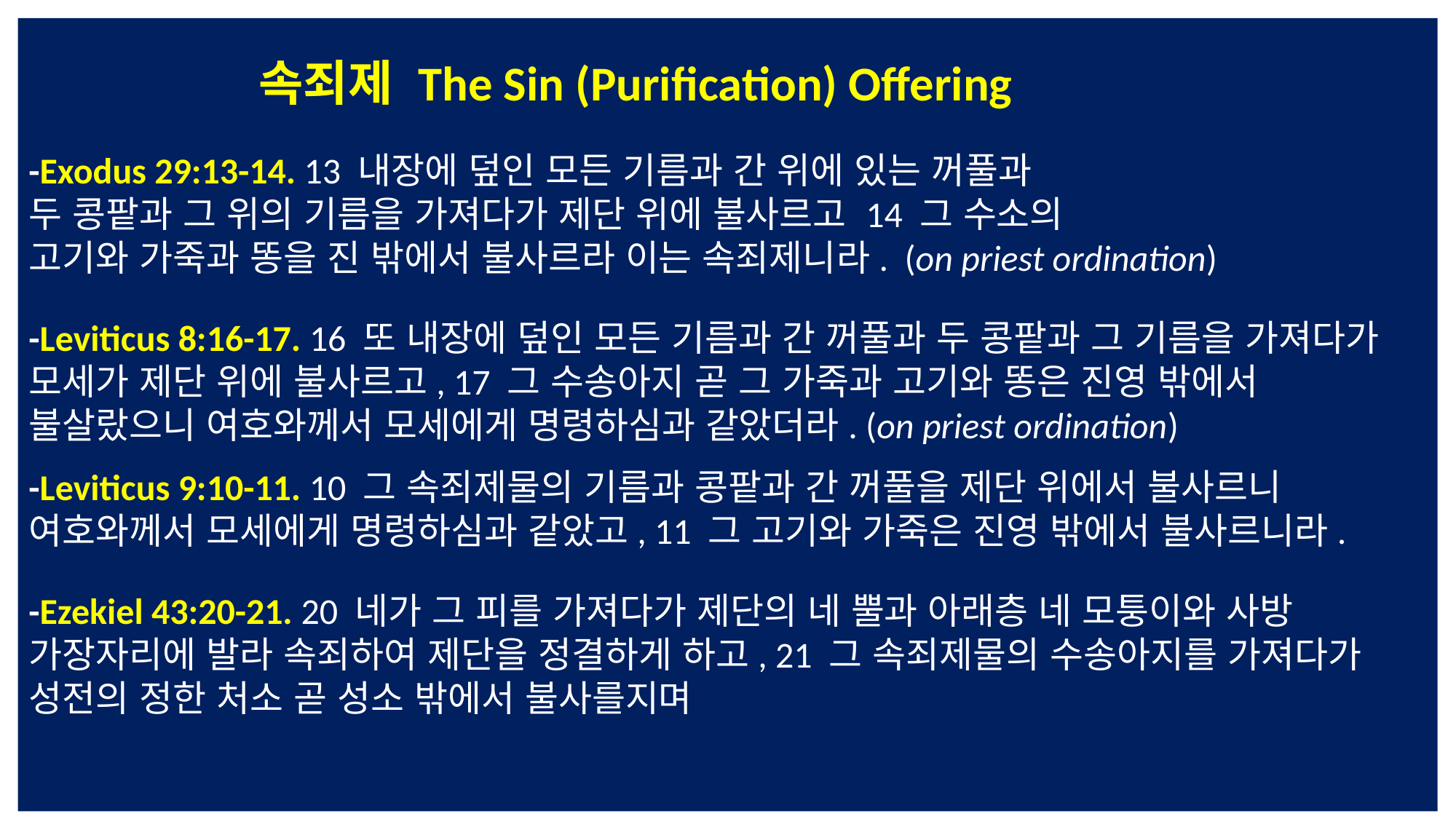

속죄제 The Sin (Purification) Offering

-Exodus 29:13-14. 13 내장에 덮인 모든 기름과 간 위에 있는 꺼풀과
두 콩팥과 그 위의 기름을 가져다가 제단 위에 불사르고 14 그 수소의
고기와 가죽과 똥을 진 밖에서 불사르라 이는 속죄제니라.  (on priest ordination)

-Leviticus 8:16-17. 16 또 내장에 덮인 모든 기름과 간 꺼풀과 두 콩팥과 그 기름을 가져다가 모세가 제단 위에 불사르고, 17 그 수송아지 곧 그 가죽과 고기와 똥은 진영 밖에서 불살랐으니 여호와께서 모세에게 명령하심과 같았더라. (on priest ordination)

-Leviticus 9:10-11. 10 그 속죄제물의 기름과 콩팥과 간 꺼풀을 제단 위에서 불사르니 여호와께서 모세에게 명령하심과 같았고, 11 그 고기와 가죽은 진영 밖에서 불사르니라.

-Ezekiel 43:20-21. 20 네가 그 피를 가져다가 제단의 네 뿔과 아래층 네 모퉁이와 사방 가장자리에 발라 속죄하여 제단을 정결하게 하고, 21 그 속죄제물의 수송아지를 가져다가 성전의 정한 처소 곧 성소 밖에서 불사를지며